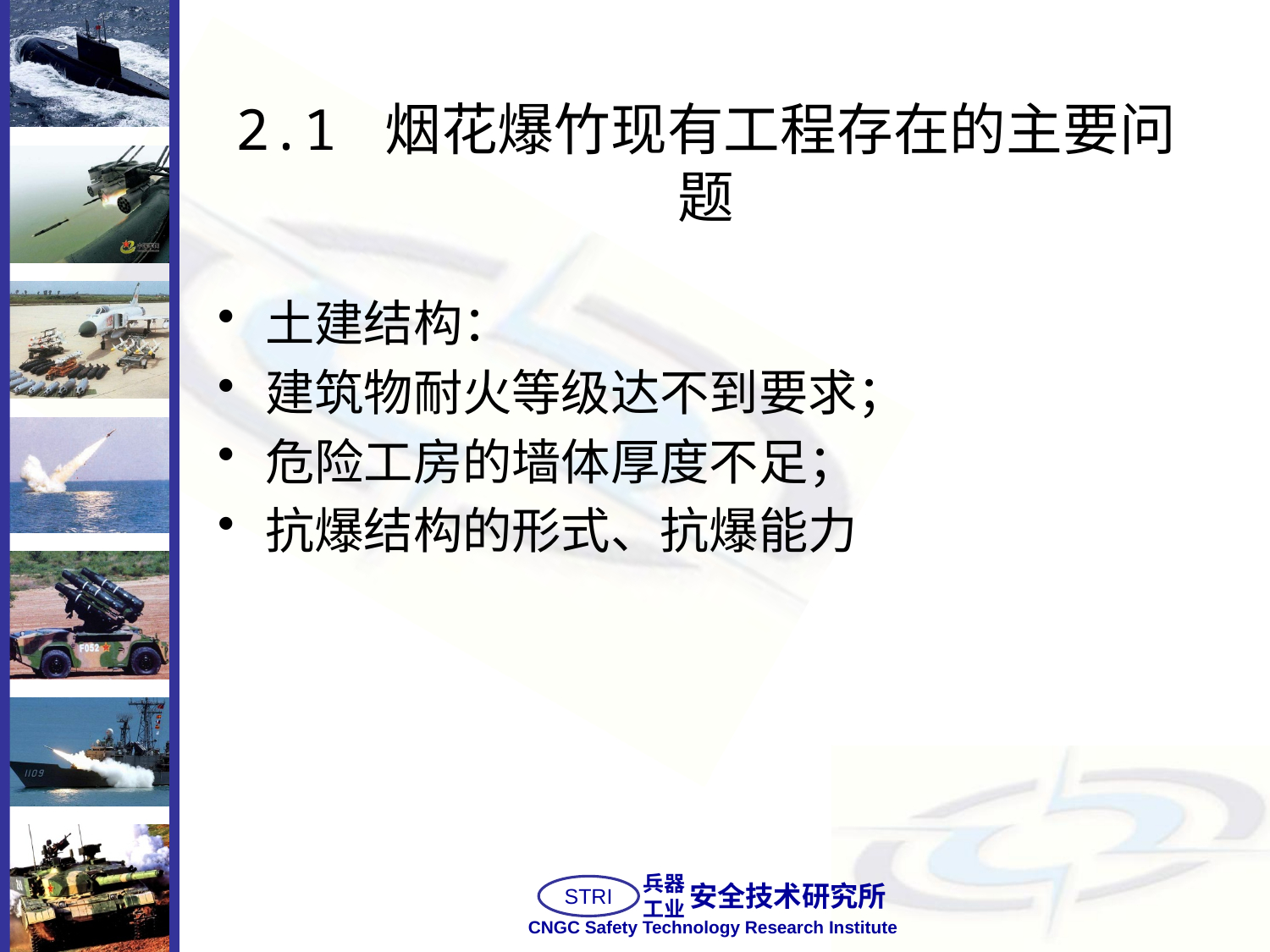

# 2.1 烟花爆竹现有工程存在的主要问题
土建结构：
建筑物耐火等级达不到要求；
危险工房的墙体厚度不足；
抗爆结构的形式、抗爆能力